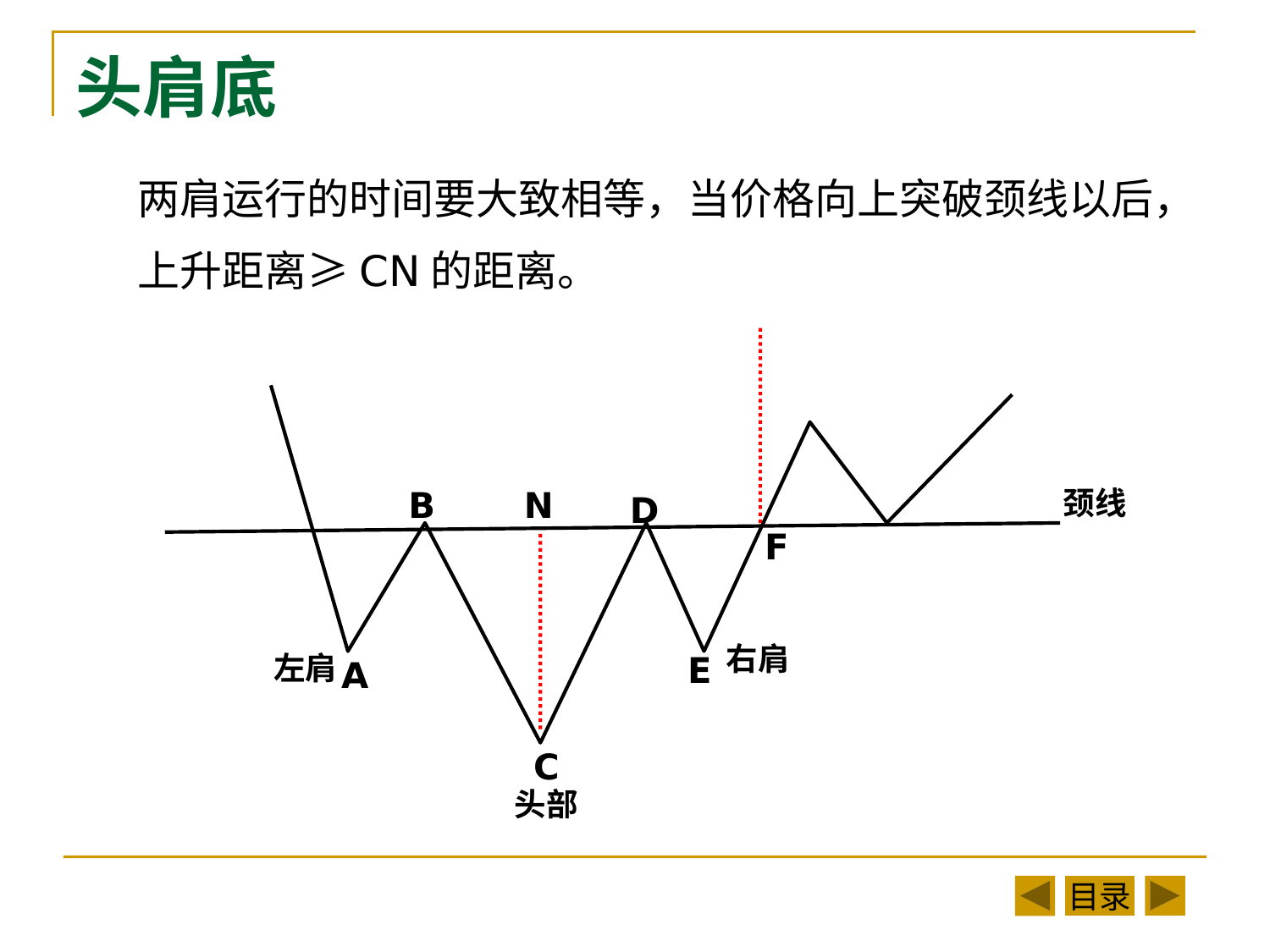

# 头肩底
两肩运行的时间要大致相等，当价格向上突破颈线以后，
上升距离≥CN的距离。

B
N
颈线
D
F

右肩
左肩
E
A
C
头部